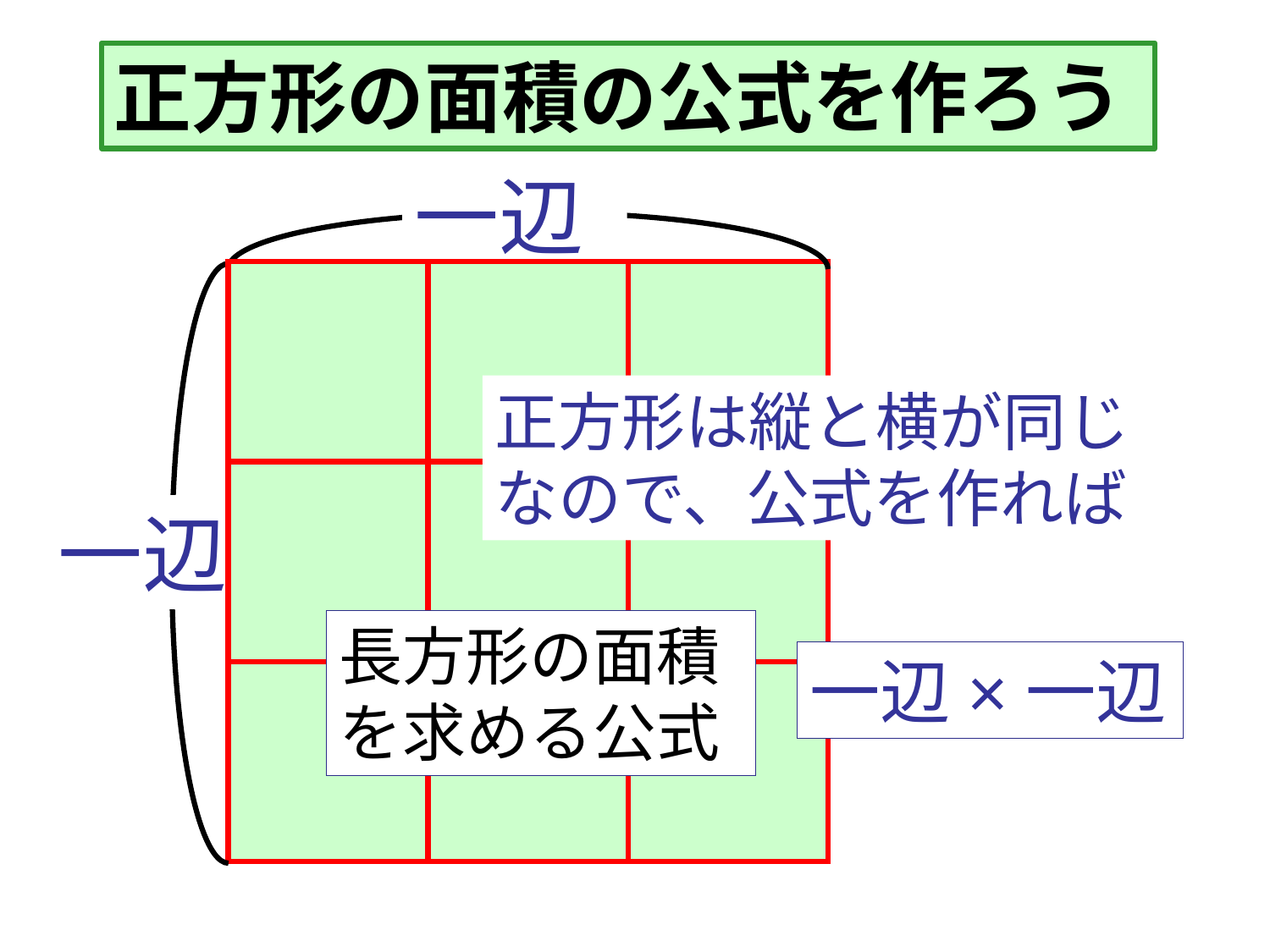

正方形の面積の公式を作ろう
一辺

正方形は縦と横が同じなので、公式を作れば

一辺
長方形の面積を求める公式
一辺×一辺